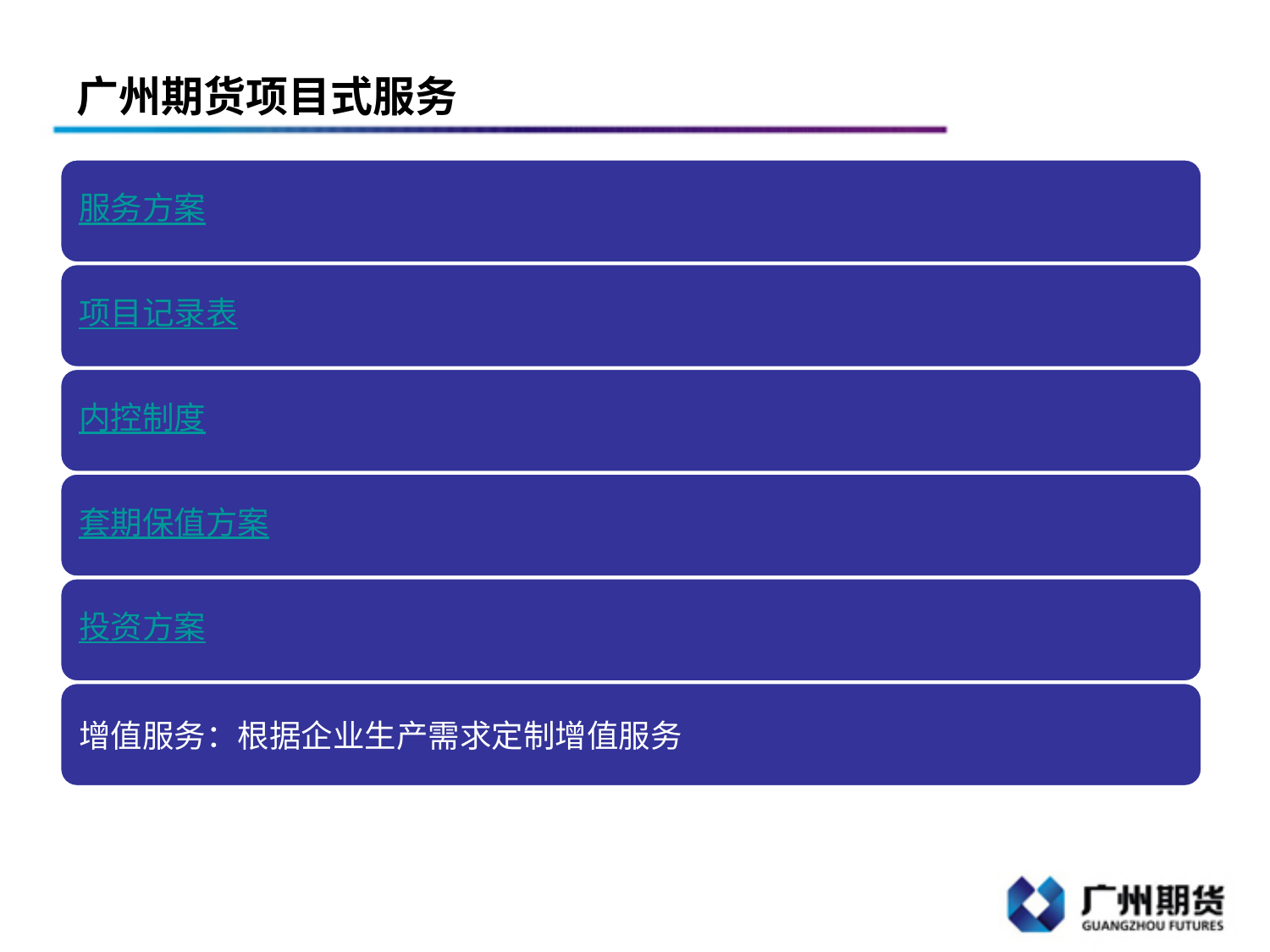

广州期货项目式服务
服务方案
项目记录表
内控制度
套期保值方案
投资方案
增值服务：根据企业生产需求定制增值服务